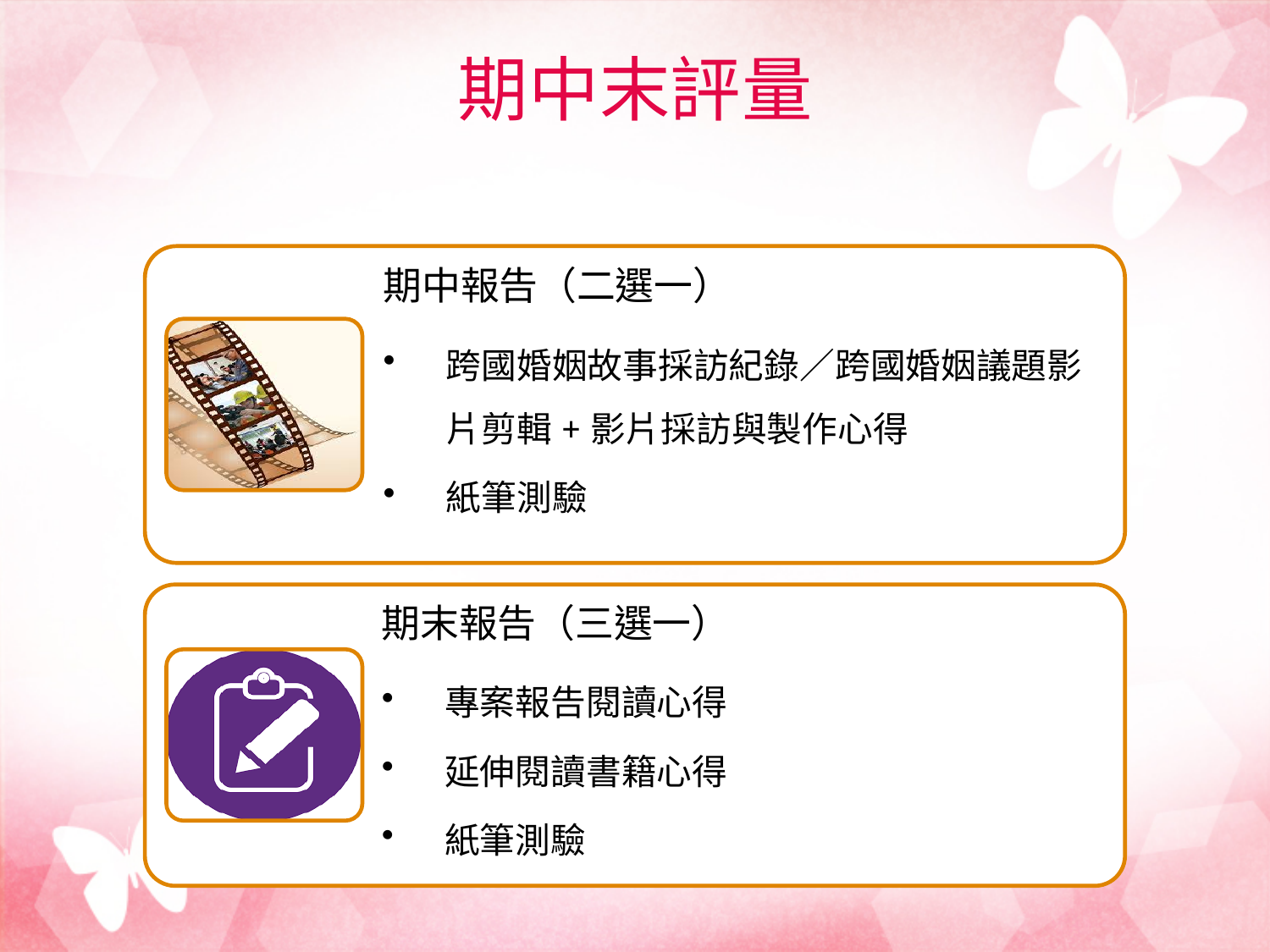

# 期中末評量
期中報告（二選一）
跨國婚姻故事採訪紀錄／跨國婚姻議題影片剪輯+影片採訪與製作心得
紙筆測驗
期末報告（三選一）
專案報告閱讀心得
延伸閱讀書籍心得
紙筆測驗